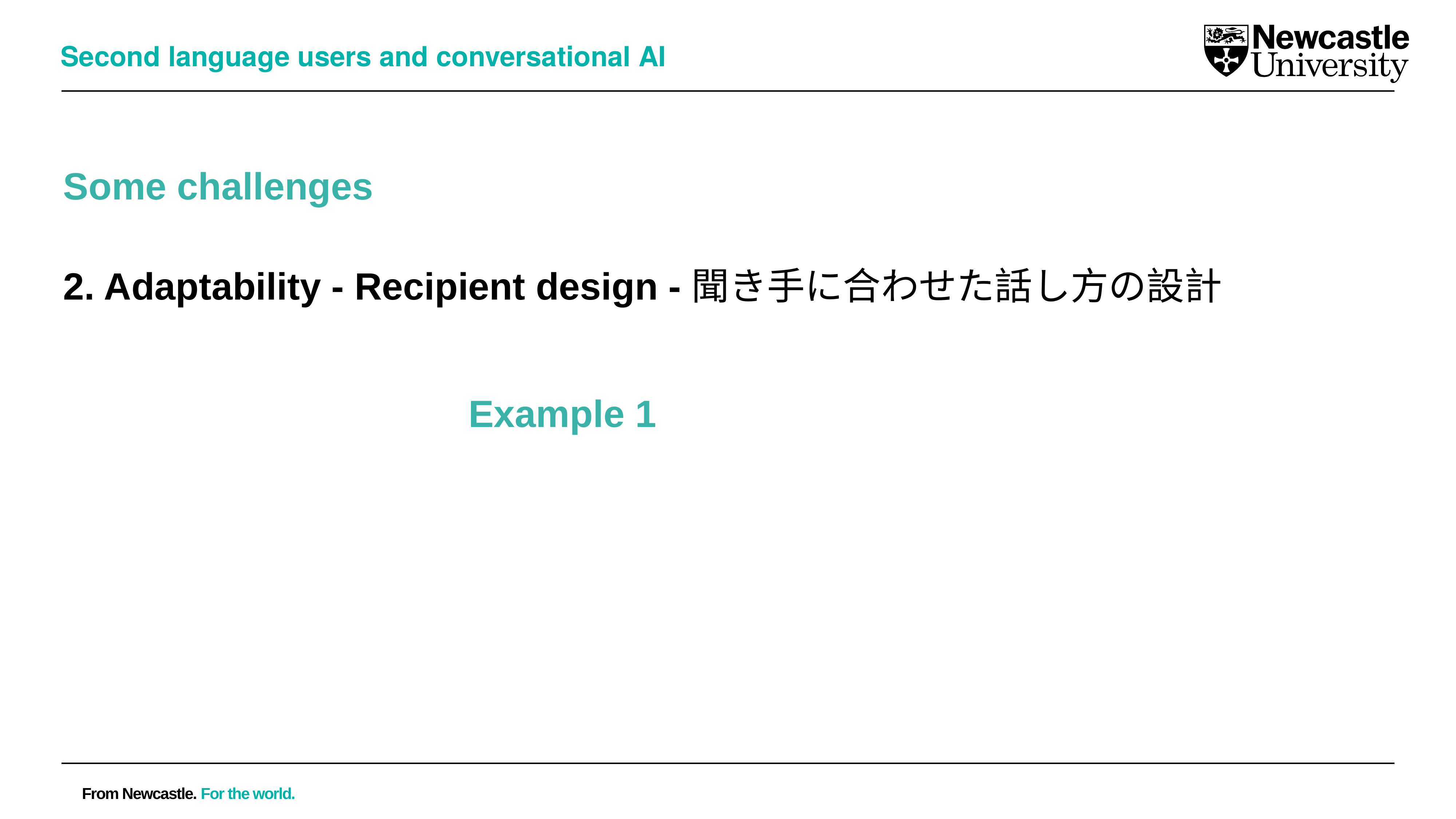

Second language users and conversational AI
Some challenges

2. Adaptability - Recipient design -聞き手に合わせた話し方の設計
Example 1
78